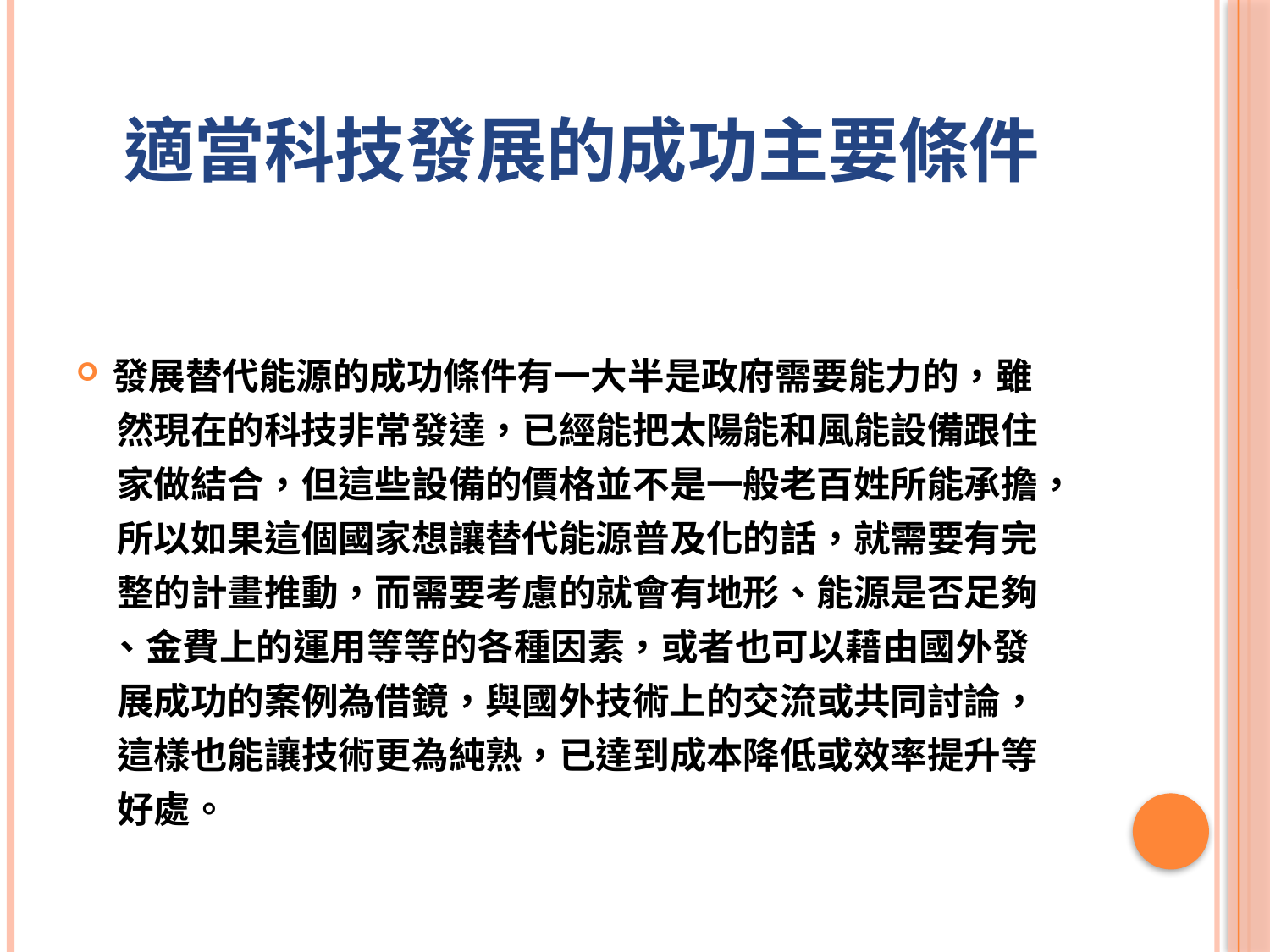

# 適當科技發展的成功主要條件

發展替代能源的成功條件有一大半是政府需要能力的，雖
    然現在的科技非常發達，已經能把太陽能和風能設備跟住
    家做結合，但這些設備的價格並不是一般老百姓所能承擔，
    所以如果這個國家想讓替代能源普及化的話，就需要有完
    整的計畫推動，而需要考慮的就會有地形、能源是否足夠
   、金費上的運用等等的各種因素，或者也可以藉由國外發
    展成功的案例為借鏡，與國外技術上的交流或共同討論，
    這樣也能讓技術更為純熟，已達到成本降低或效率提升等
    好處。